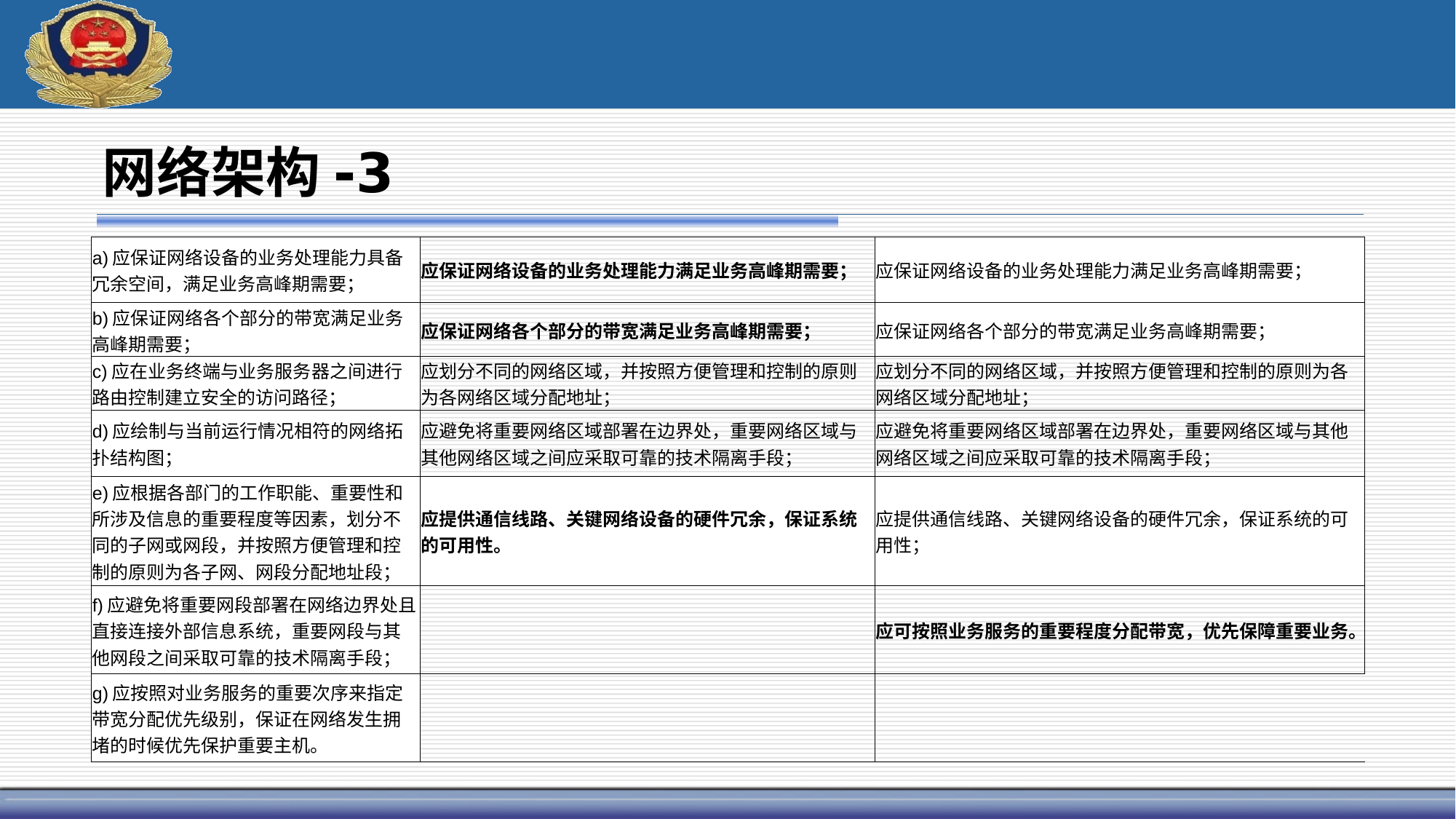

# 网络架构-3
| a)应保证网络设备的业务处理能力具备冗余空间，满足业务高峰期需要； | 应保证网络设备的业务处理能力满足业务高峰期需要； | 应保证网络设备的业务处理能力满足业务高峰期需要； |
| --- | --- | --- |
| b)应保证网络各个部分的带宽满足业务高峰期需要； | 应保证网络各个部分的带宽满足业务高峰期需要； | 应保证网络各个部分的带宽满足业务高峰期需要； |
| c)应在业务终端与业务服务器之间进行路由控制建立安全的访问路径； | 应划分不同的网络区域，并按照方便管理和控制的原则为各网络区域分配地址； | 应划分不同的网络区域，并按照方便管理和控制的原则为各网络区域分配地址； |
| d)应绘制与当前运行情况相符的网络拓扑结构图； | 应避免将重要网络区域部署在边界处，重要网络区域与其他网络区域之间应采取可靠的技术隔离手段； | 应避免将重要网络区域部署在边界处，重要网络区域与其他网络区域之间应采取可靠的技术隔离手段； |
| e)应根据各部门的工作职能、重要性和所涉及信息的重要程度等因素，划分不同的子网或网段，并按照方便管理和控制的原则为各子网、网段分配地址段； | 应提供通信线路、关键网络设备的硬件冗余，保证系统的可用性。 | 应提供通信线路、关键网络设备的硬件冗余，保证系统的可用性； |
| f)应避免将重要网段部署在网络边界处且直接连接外部信息系统，重要网段与其他网段之间采取可靠的技术隔离手段； |  | 应可按照业务服务的重要程度分配带宽，优先保障重要业务。 |
| g)应按照对业务服务的重要次序来指定带宽分配优先级别，保证在网络发生拥堵的时候优先保护重要主机。 |  |  |
46